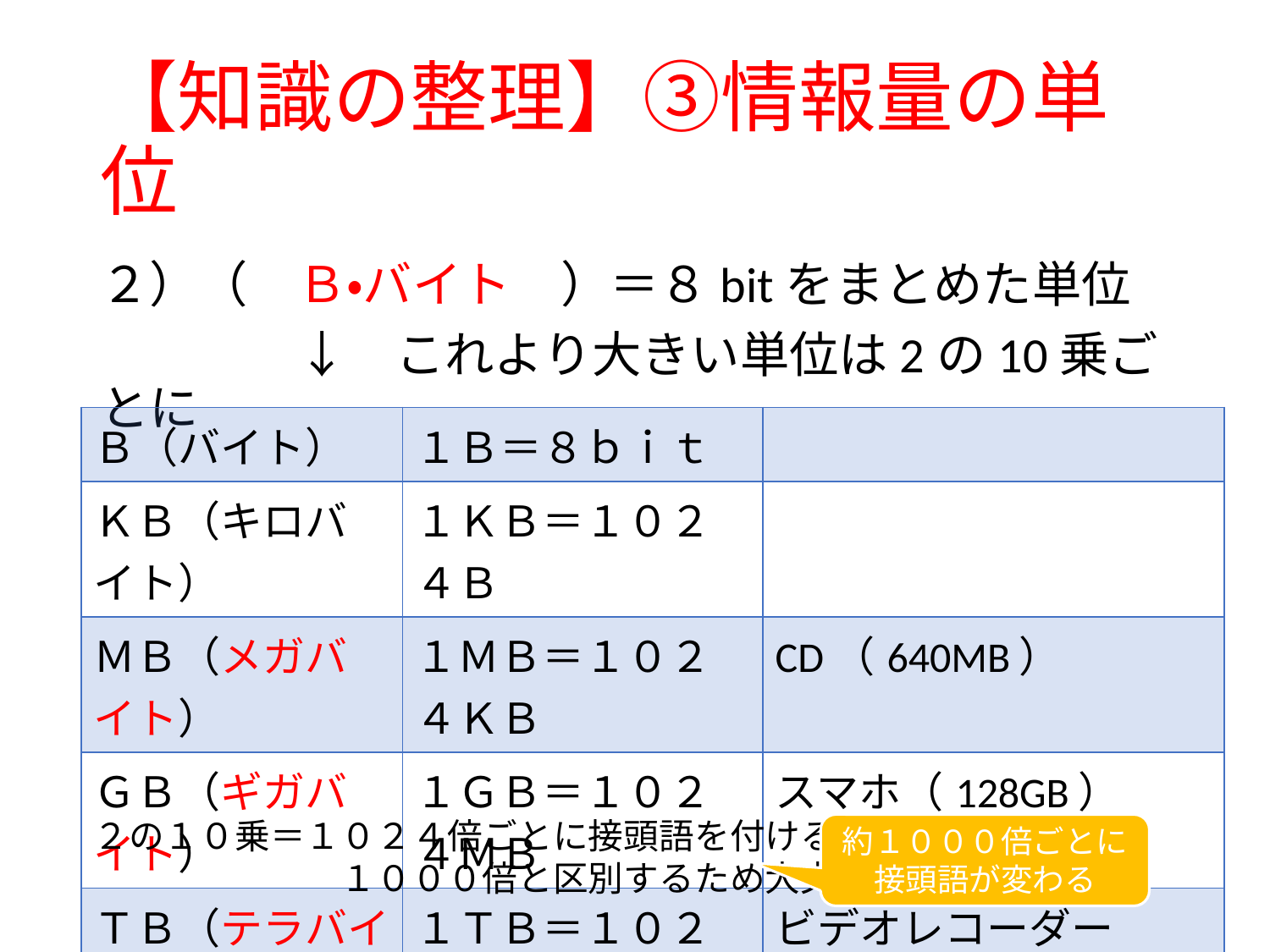

# 【知識の整理】③情報量の単位
２）（　Ｂ・バイト　）＝８bitをまとめた単位
　　　　↓　これより大きい単位は2の10乗ごとに
| Ｂ（バイト） | １Ｂ＝８ｂｉｔ |  |
| --- | --- | --- |
| ＫＢ（キロバイト） | １ＫＢ＝１０２４Ｂ |  |
| ＭＢ（メガバイト） | １ＭＢ＝１０２４ＫＢ | CD（640MB） |
| ＧＢ（ギガバイト） | １ＧＢ＝１０２４ＭＢ | スマホ（128GB） |
| ＴＢ（テラバイト） | １ＴＢ＝１０２４ＧＢ | ビデオレコーダー（2TB） |
| ＰＢ（ペタバイト） | １ＰＢ＝１０２４ＴＢ |  |
２の１０乗＝１０２４倍ごとに接頭語を付ける、
　　　　　　　１０００倍と区別するため大文字
約１０００倍ごとに
接頭語が変わる